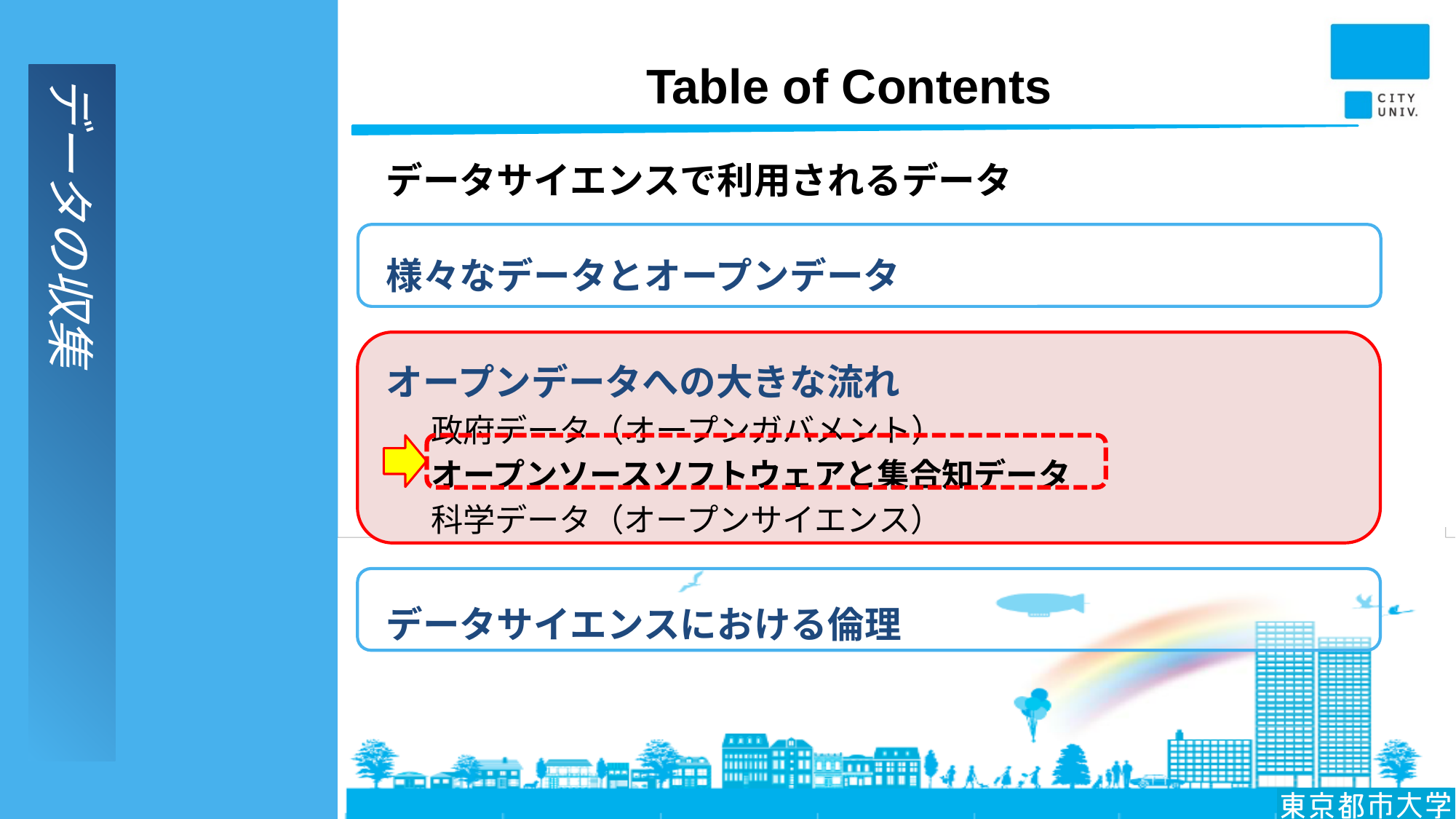

# Table of Contents
データサイエンスで利用されるデータ

様々なデータとオープンデータ

オープンデータへの大きな流れ
政府データ（オープンガバメント）
オープンソースソフトウェアと集合知データ
科学データ（オープンサイエンス）

データサイエンスにおける倫理

データの収集